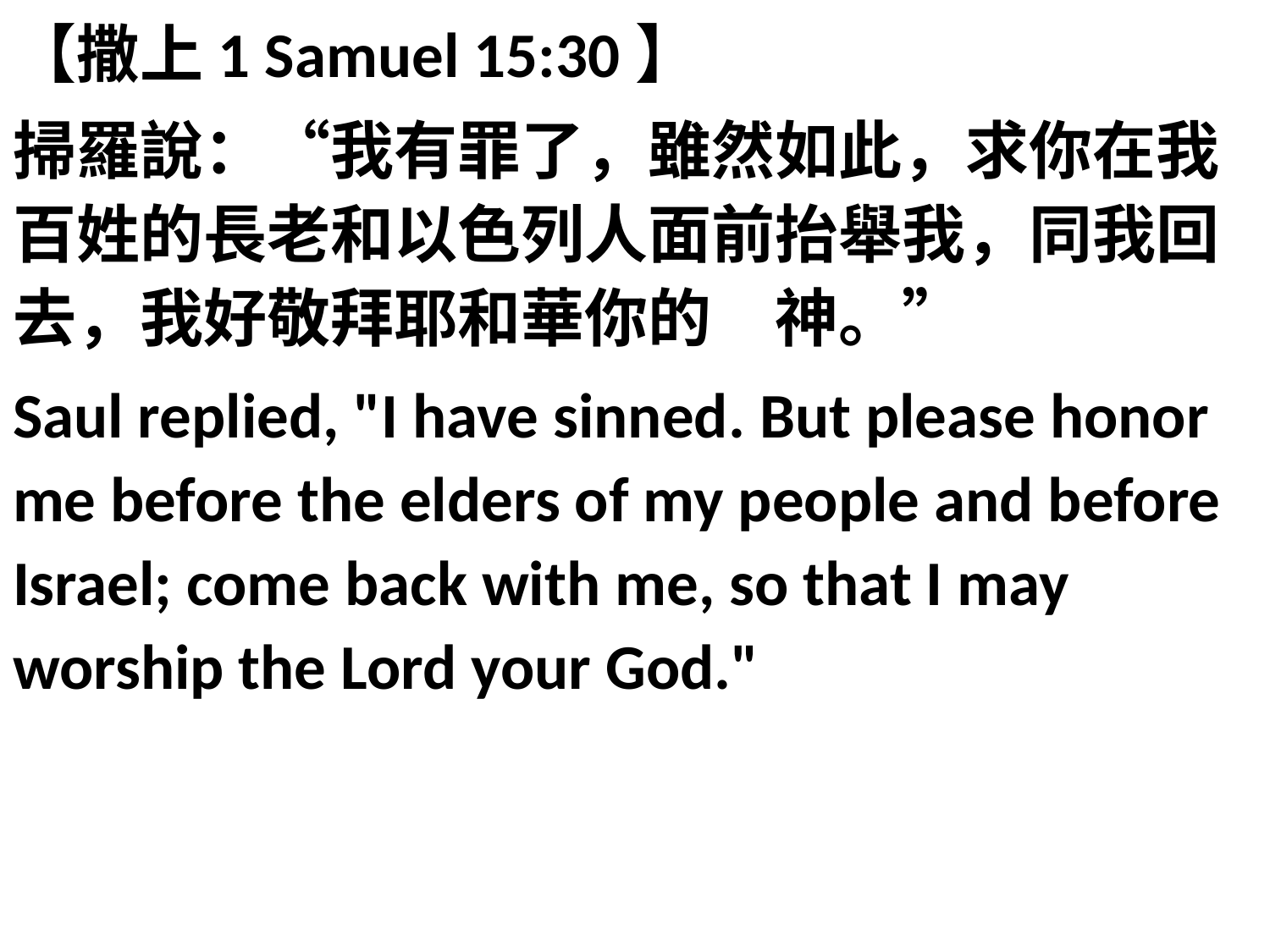

【撒上1 Samuel 15:30】
掃羅說：“我有罪了，雖然如此，求你在我百姓的長老和以色列人面前抬舉我，同我回去，我好敬拜耶和華你的　神。”
Saul replied, "I have sinned. But please honor me before the elders of my people and before Israel; come back with me, so that I may worship the Lord your God."